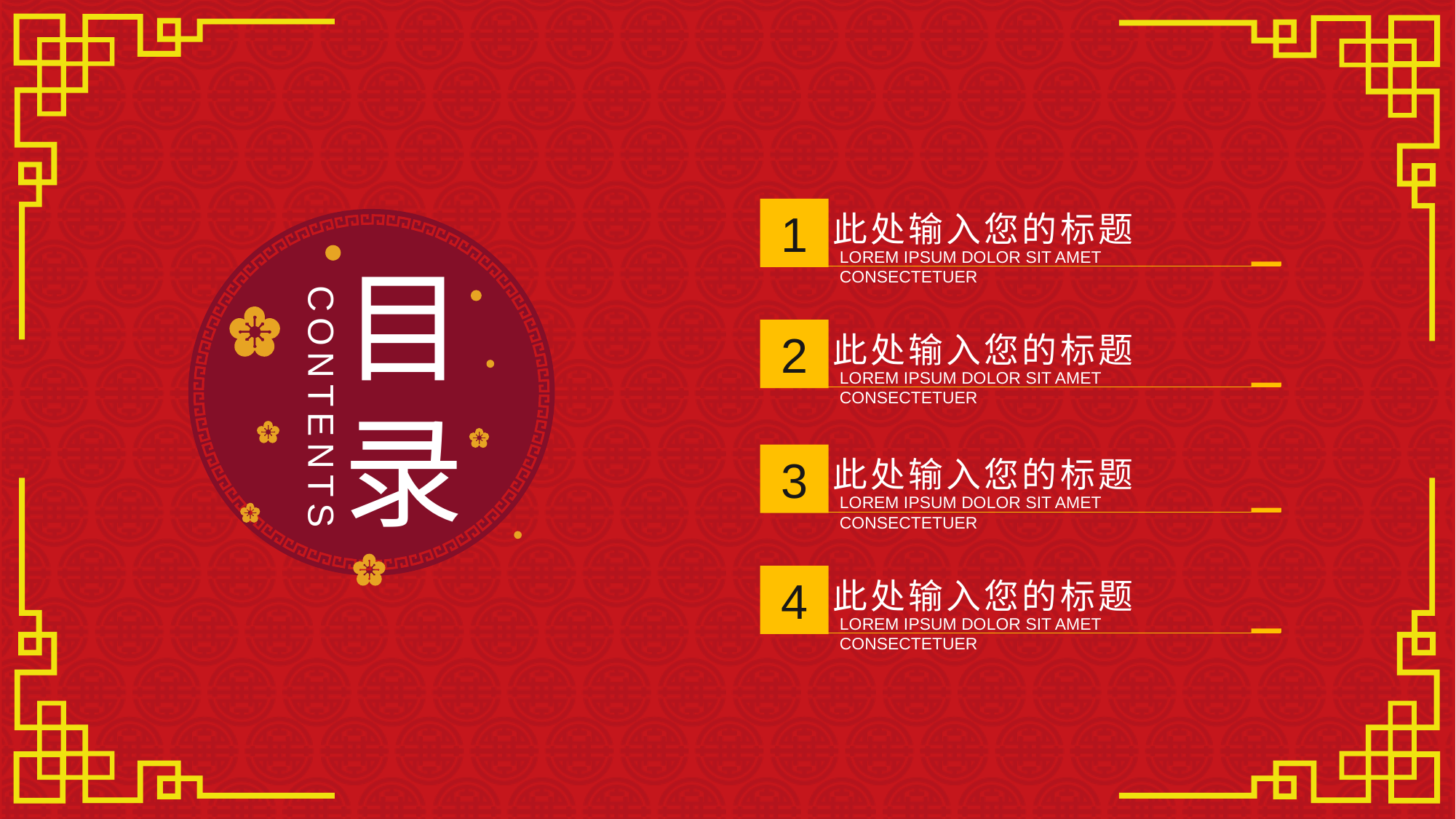

此处输入您的标题
1

LOREM IPSUM DOLOR SIT AMET CONSECTETUER
目
录

此处输入您的标题
2
CONTENTS

LOREM IPSUM DOLOR SIT AMET CONSECTETUER

此处输入您的标题
3

LOREM IPSUM DOLOR SIT AMET CONSECTETUER

此处输入您的标题
4
LOREM IPSUM DOLOR SIT AMET CONSECTETUER